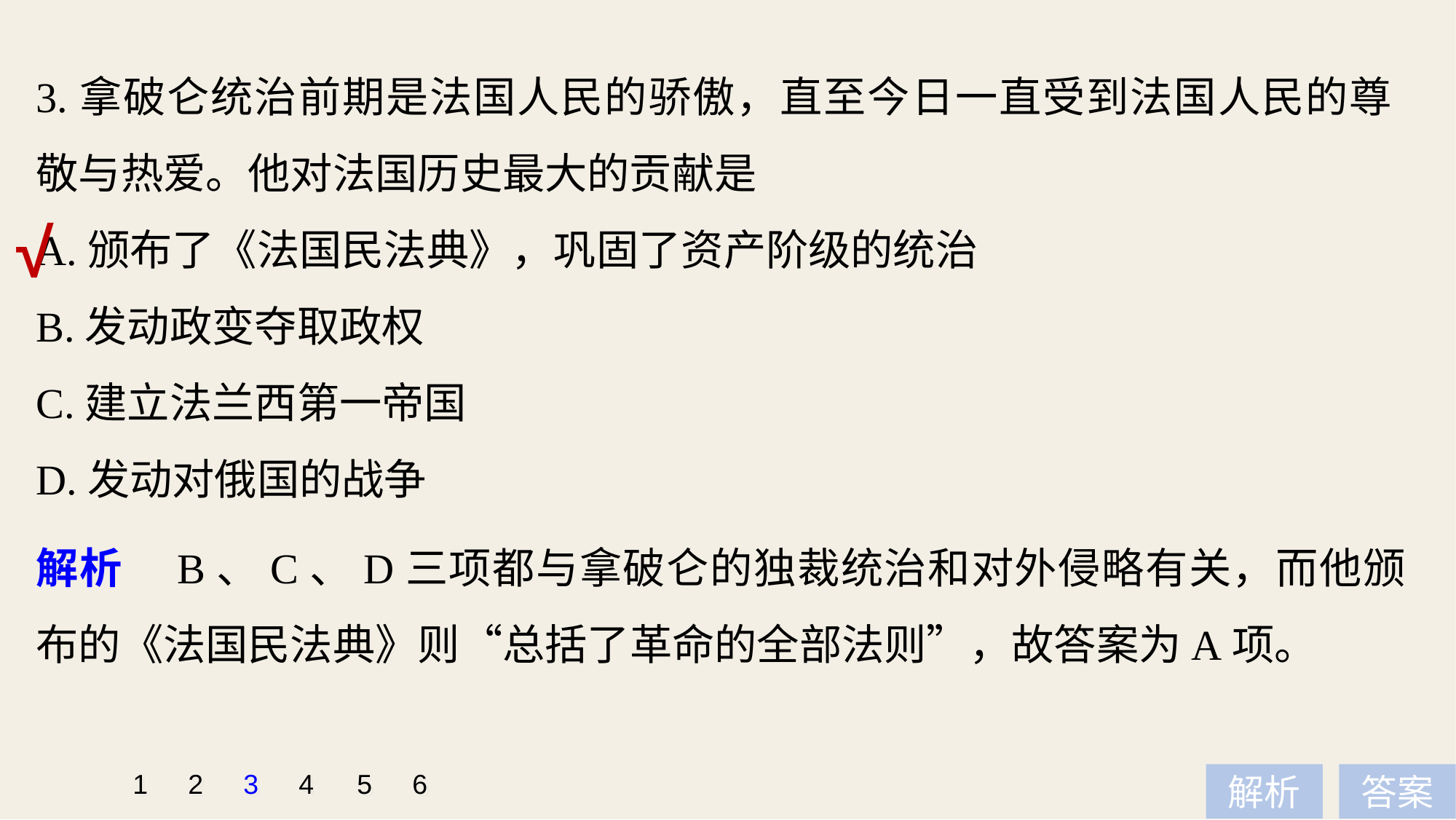

3.拿破仑统治前期是法国人民的骄傲，直至今日一直受到法国人民的尊敬与热爱。他对法国历史最大的贡献是
A.颁布了《法国民法典》，巩固了资产阶级的统治
B.发动政变夺取政权
C.建立法兰西第一帝国
D.发动对俄国的战争
√
解析　B、C、D三项都与拿破仑的独裁统治和对外侵略有关，而他颁布的《法国民法典》则“总括了革命的全部法则”，故答案为A项。
1
2
3
4
5
6
解析
答案